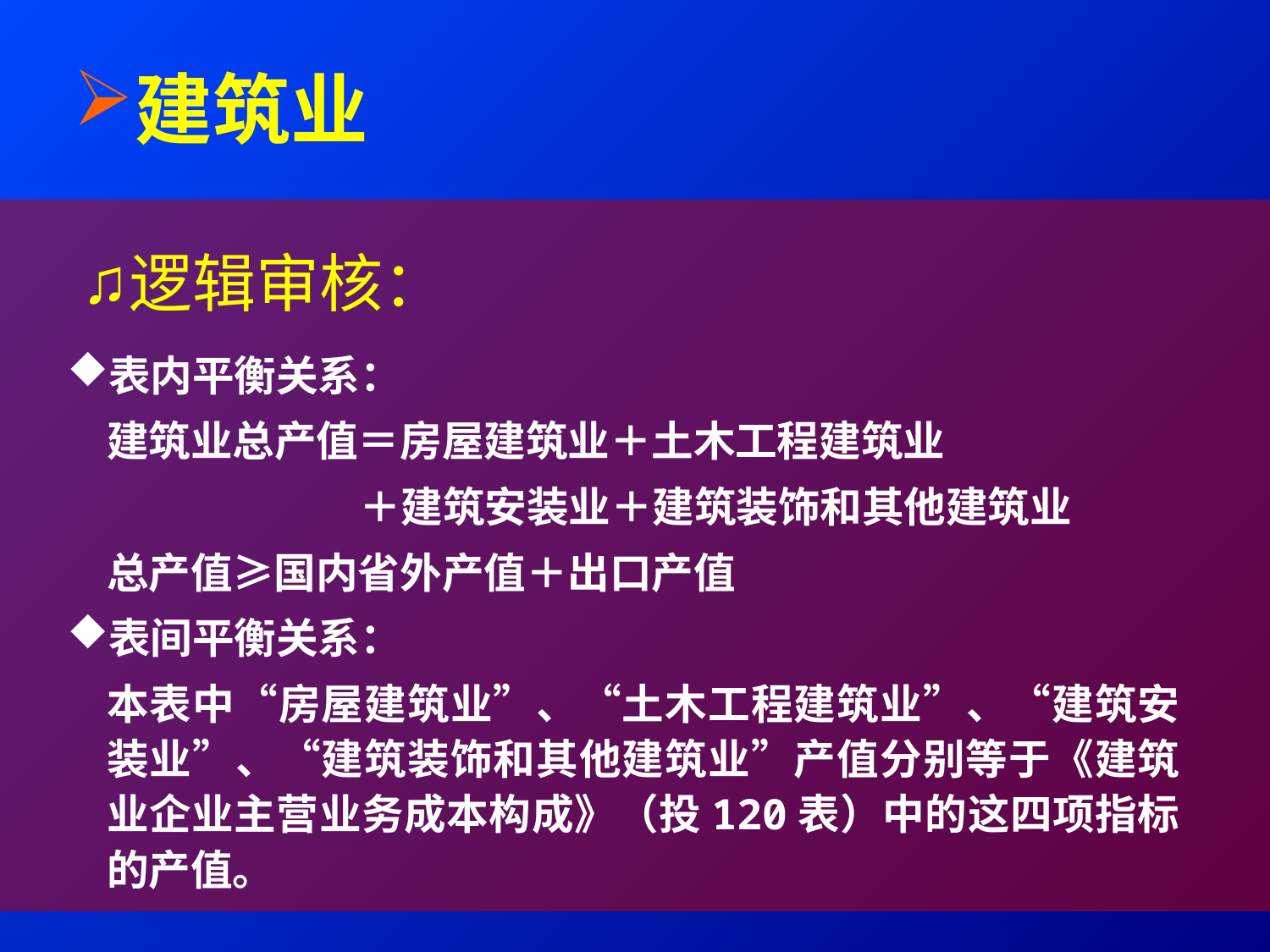

建筑业

逻辑审核：
表内平衡关系：
建筑业总产值＝房屋建筑业＋土木工程建筑业
＋建筑安装业＋建筑装饰和其他建筑业
总产值≥国内省外产值＋出口产值
表间平衡关系：
本表中“房屋建筑业”、“土木工程建筑业”、“建筑安装业”、“建筑装饰和其他建筑业”产值分别等于《建筑业企业主营业务成本构成》（投120表）中的这四项指标的产值。